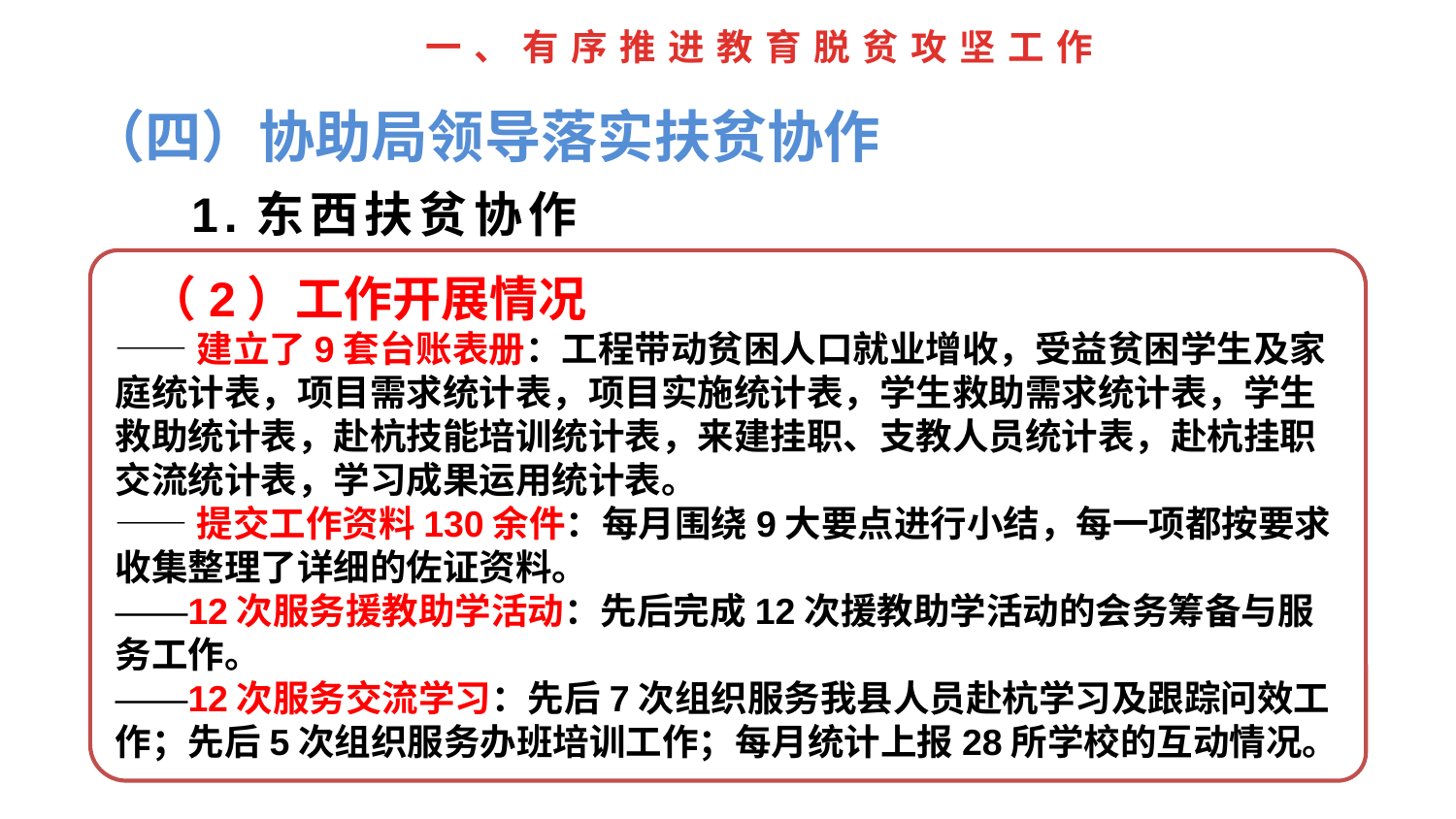

一、有序推进教育脱贫攻坚工作
（四）协助局领导落实扶贫协作
1.东西扶贫协作
  （2）工作开展情况
——建立了9套台账表册：工程带动贫困人口就业增收，受益贫困学生及家庭统计表，项目需求统计表，项目实施统计表，学生救助需求统计表，学生救助统计表，赴杭技能培训统计表，来建挂职、支教人员统计表，赴杭挂职交流统计表，学习成果运用统计表。
——提交工作资料130余件：每月围绕9大要点进行小结，每一项都按要求收集整理了详细的佐证资料。
——12次服务援教助学活动：先后完成12次援教助学活动的会务筹备与服务工作。
——12次服务交流学习：先后7次组织服务我县人员赴杭学习及跟踪问效工作；先后5次组织服务办班培训工作；每月统计上报28所学校的互动情况。